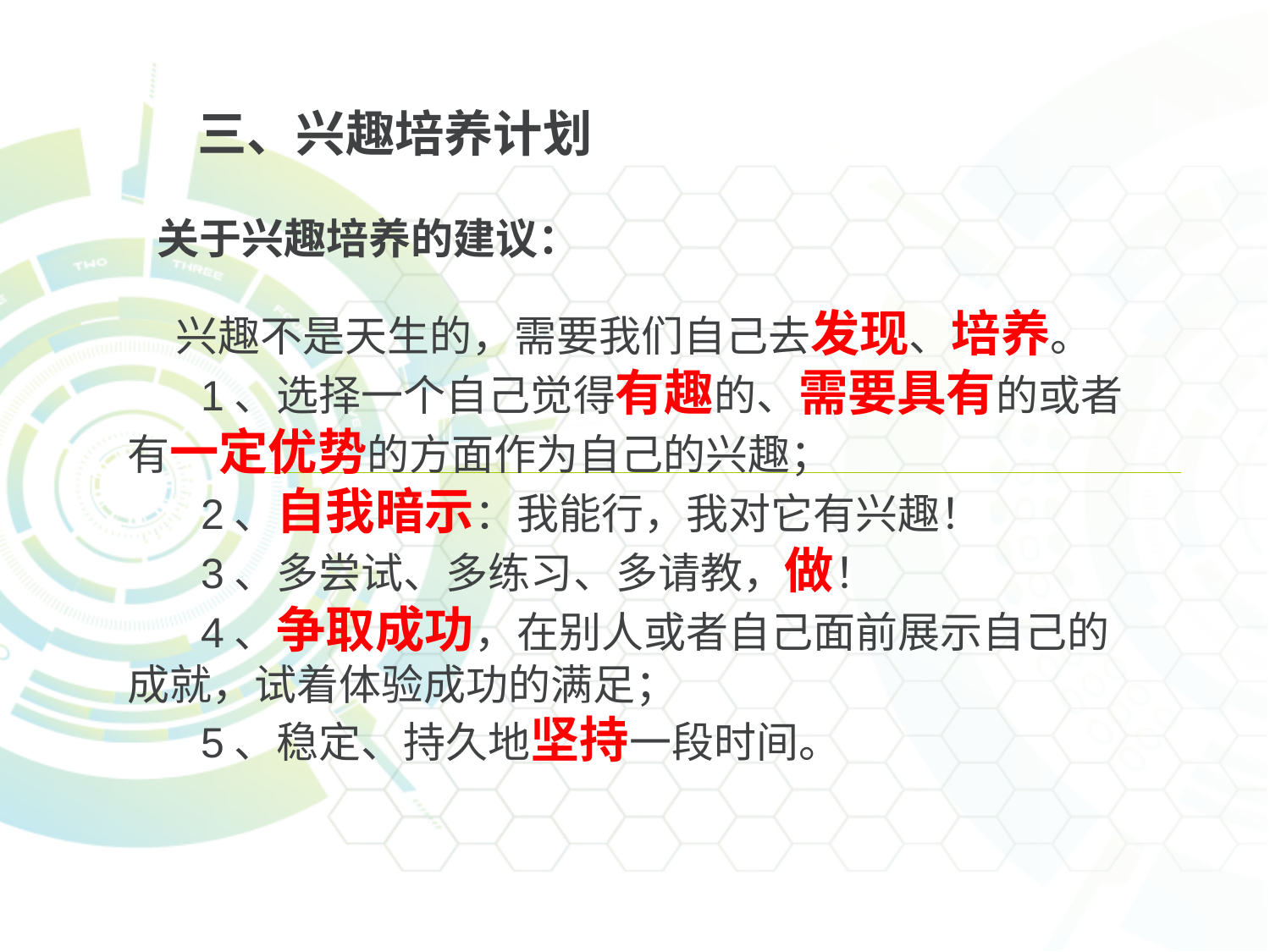

三、兴趣培养计划
关于兴趣培养的建议：
    兴趣不是天生的，需要我们自己去发现、培养。
1、选择一个自己觉得有趣的、需要具有的或者有一定优势的方面作为自己的兴趣；
2、自我暗示：我能行，我对它有兴趣！
3、多尝试、多练习、多请教，做！
4、争取成功，在别人或者自己面前展示自己的成就，试着体验成功的满足；
5、稳定、持久地坚持一段时间。